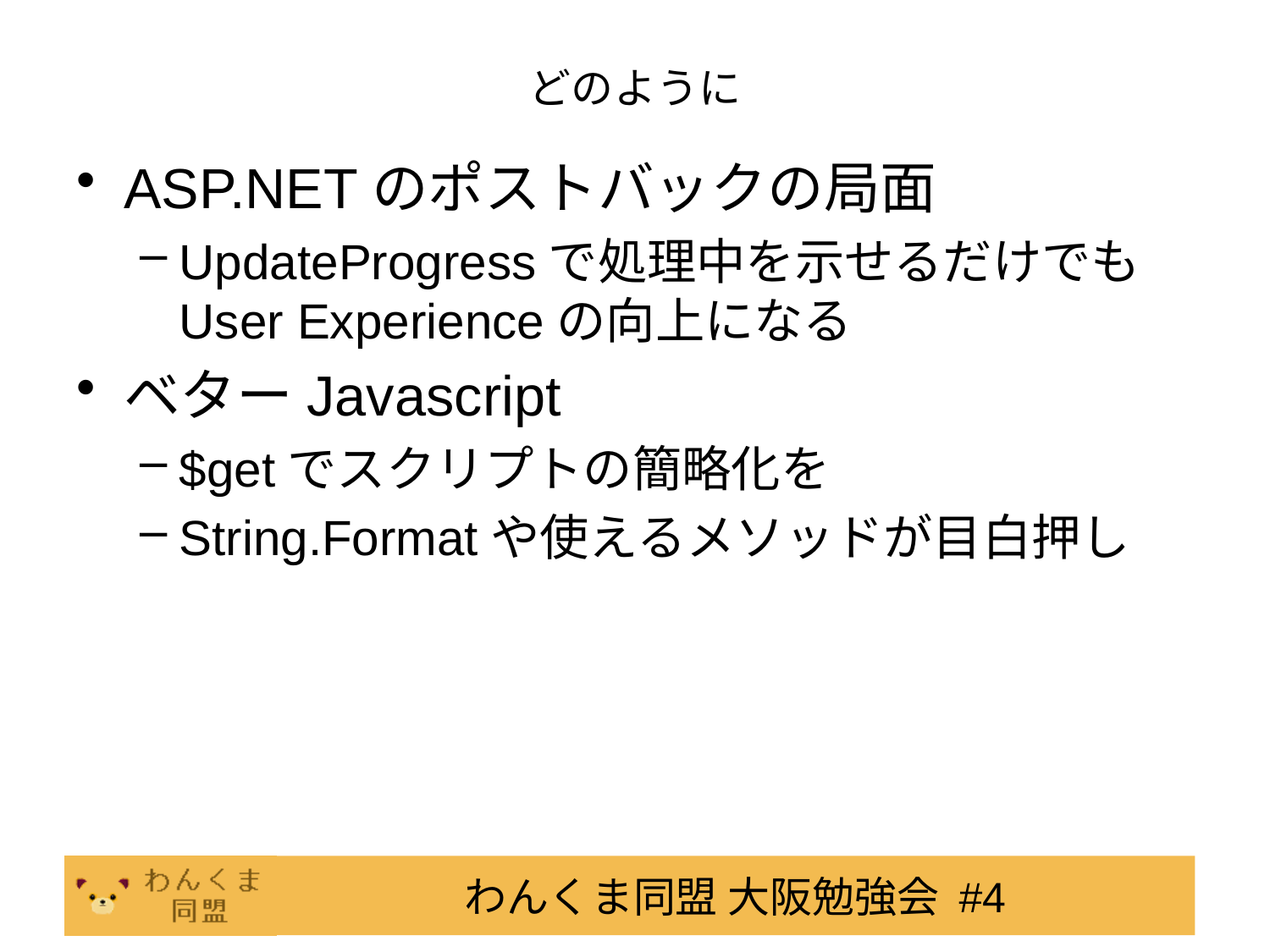

# どのように
ASP.NETのポストバックの局面
UpdateProgressで処理中を示せるだけでもUser Experienceの向上になる
ベターJavascript
$getでスクリプトの簡略化を
String.Formatや使えるメソッドが目白押し